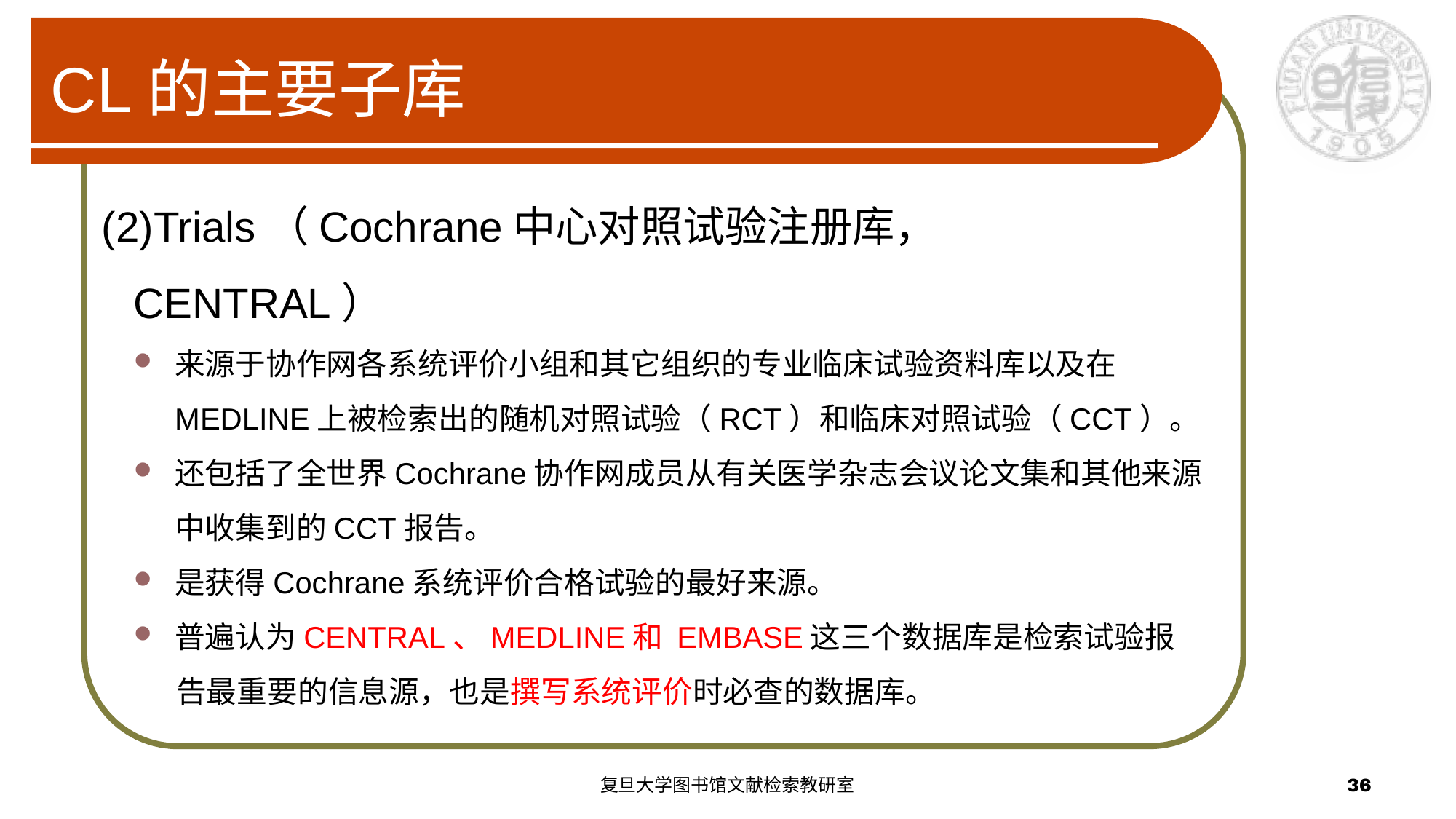

# CL的主要子库
(2)Trials（Cochrane中心对照试验注册库， CENTRAL）
来源于协作网各系统评价小组和其它组织的专业临床试验资料库以及在MEDLINE上被检索出的随机对照试验（RCT）和临床对照试验（CCT）。
还包括了全世界Cochrane协作网成员从有关医学杂志会议论文集和其他来源中收集到的CCT报告。
是获得Cochrane系统评价合格试验的最好来源。
普遍认为CENTRAL、MEDLINE和 EMBASE这三个数据库是检索试验报
告最重要的信息源，也是撰写系统评价时必查的数据库。
复旦大学图书馆文献检索教研室
36